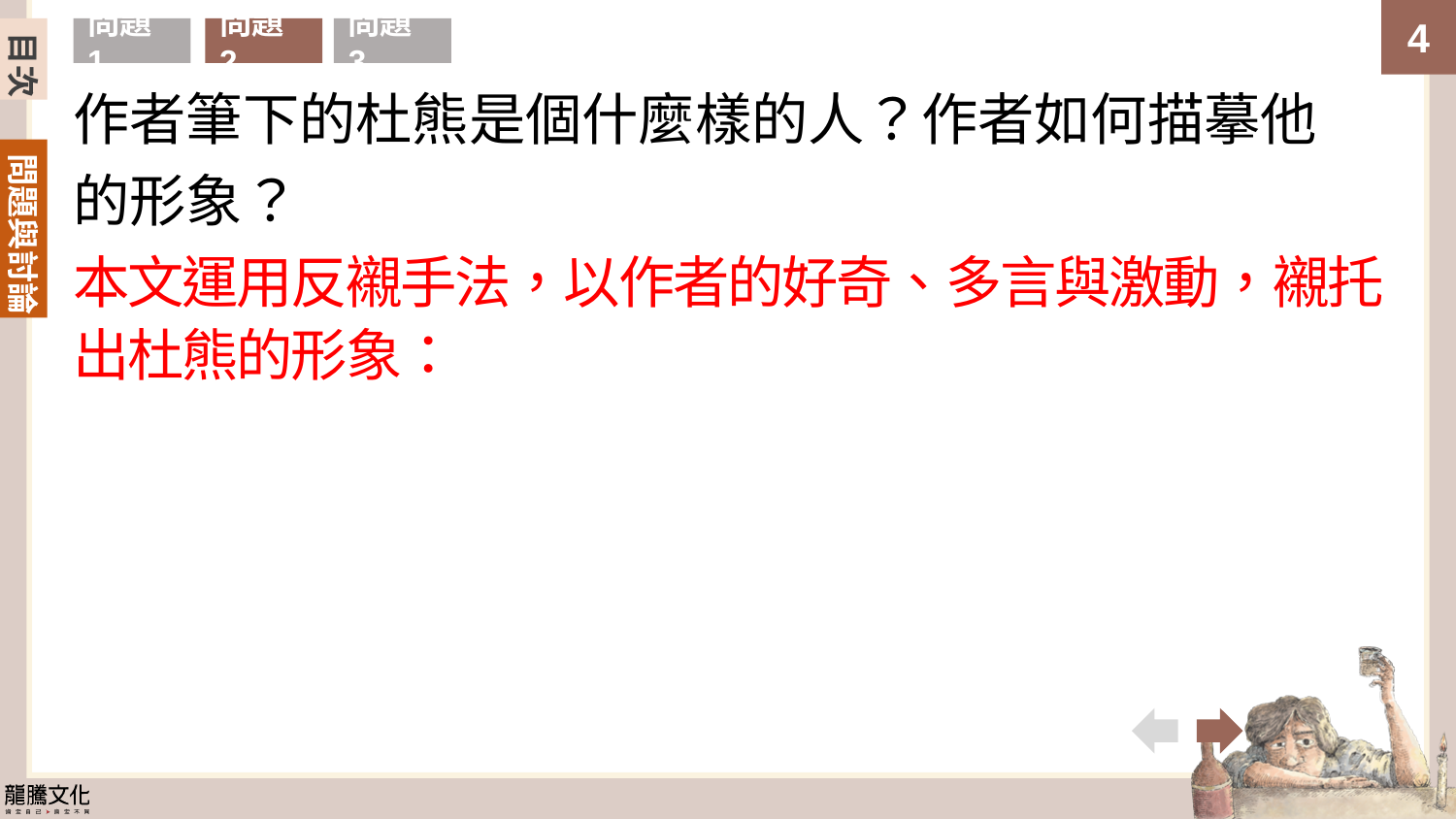

目次
問題1
問題2
問題3
作者筆下的杜熊是個什麼樣的人？作者如何描摹他的形象？
本文運用反襯手法，以作者的好奇、多言與激動，襯托出杜熊的形象：